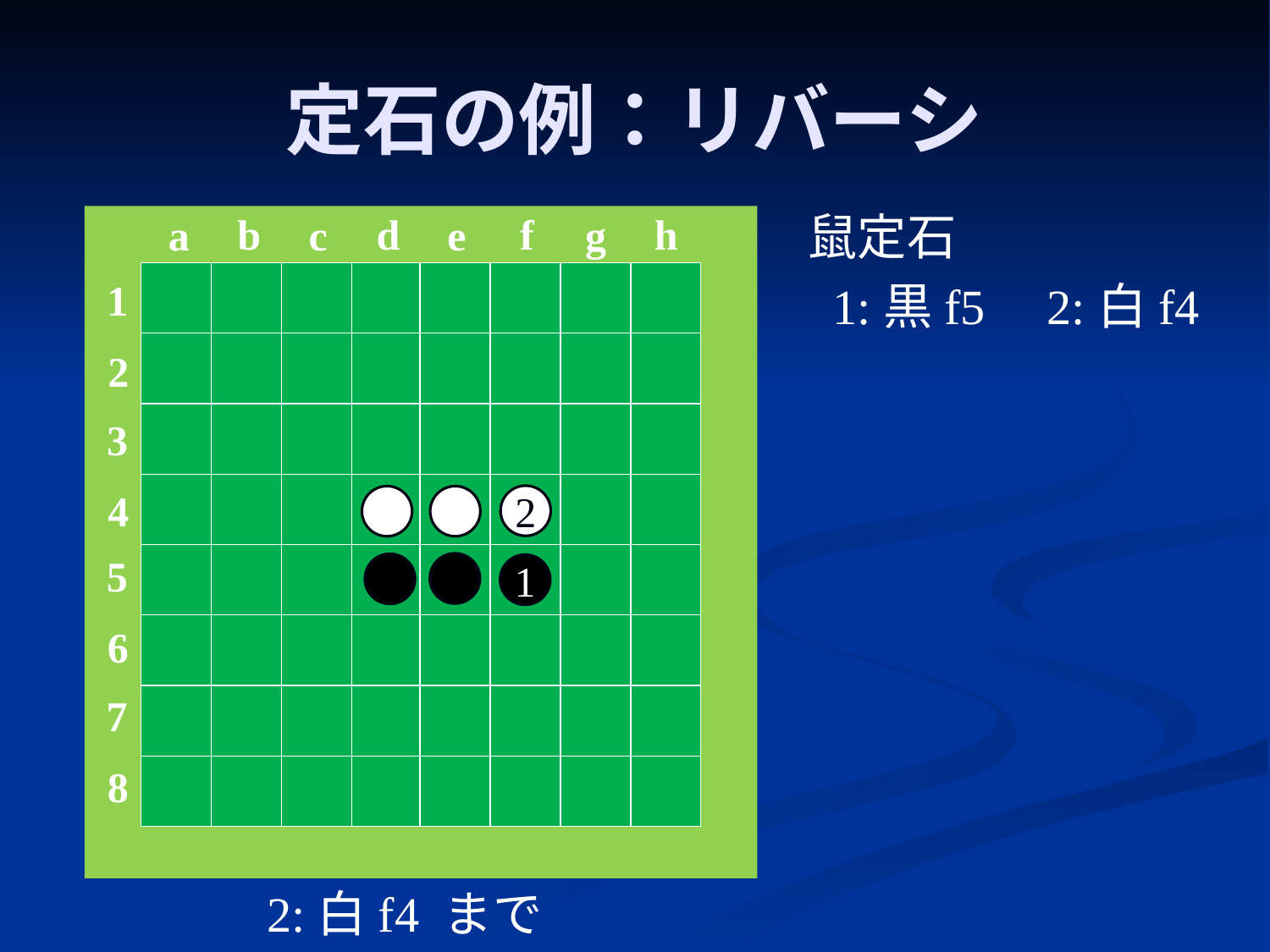

# 定石の例：リバーシ
鼠定石
  1:黒f5     2:白f4

d
h
b
f
c
g
a
e

1
2
3
4
2

5

1
6
7
8
2:白f4 まで